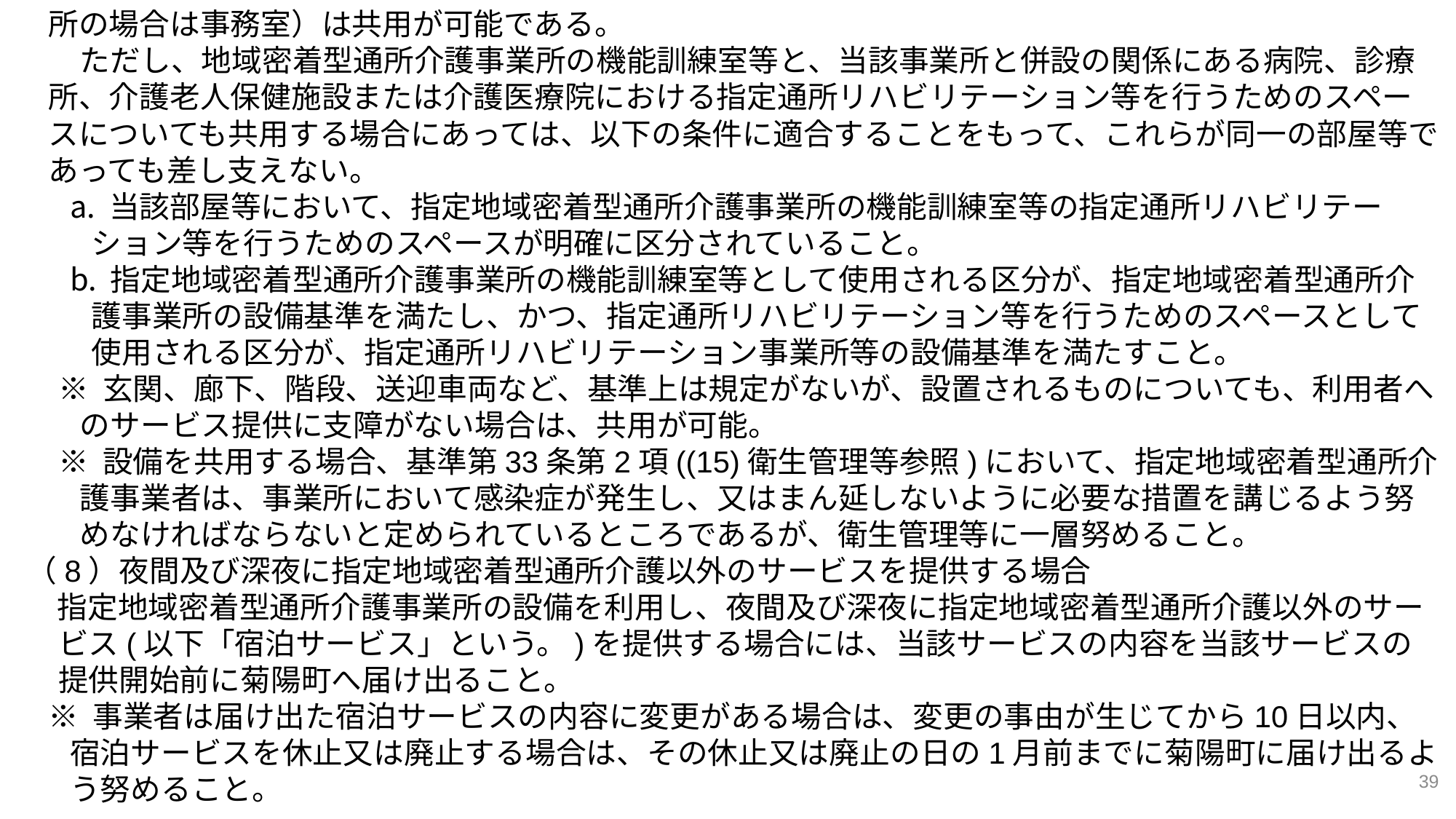

所の場合は事務室）は共用が可能である。
ただし、地域密着型通所介護事業所の機能訓練室等と、当該事業所と併設の関係にある病院、診療所、介護老人保健施設または介護医療院における指定通所リハビリテーション等を行うためのスペースについても共用する場合にあっては、以下の条件に適合することをもって、これらが同一の部屋等であっても差し支えない。
 当該部屋等において、指定地域密着型通所介護事業所の機能訓練室等の指定通所リハビリテーション等を行うためのスペースが明確に区分されていること。
 指定地域密着型通所介護事業所の機能訓練室等として使用される区分が、指定地域密着型通所介護事業所の設備基準を満たし、かつ、指定通所リハビリテーション等を行うためのスペースとして使用される区分が、指定通所リハビリテーション事業所等の設備基準を満たすこと。
※ 玄関、廊下、階段、送迎車両など、基準上は規定がないが、設置されるものについても、利用者へのサービス提供に支障がない場合は、共用が可能。
※ 設備を共用する場合、基準第33条第2項((15)衛生管理等参照)において、指定地域密着型通所介護事業者は、事業所において感染症が発生し、又はまん延しないように必要な措置を講じるよう努めなければならないと定められているところであるが、衛生管理等に一層努めること。
（8）夜間及び深夜に指定地域密着型通所介護以外のサービスを提供する場合
　指定地域密着型通所介護事業所の設備を利用し、夜間及び深夜に指定地域密着型通所介護以外のサービス(以下「宿泊サービス」という。)を提供する場合には、当該サービスの内容を当該サービスの提供開始前に菊陽町へ届け出ること。
※ 事業者は届け出た宿泊サービスの内容に変更がある場合は、変更の事由が生じてから10日以内、宿泊サービスを休止又は廃止する場合は、その休止又は廃止の日の1月前までに菊陽町に届け出るよう努めること。

39